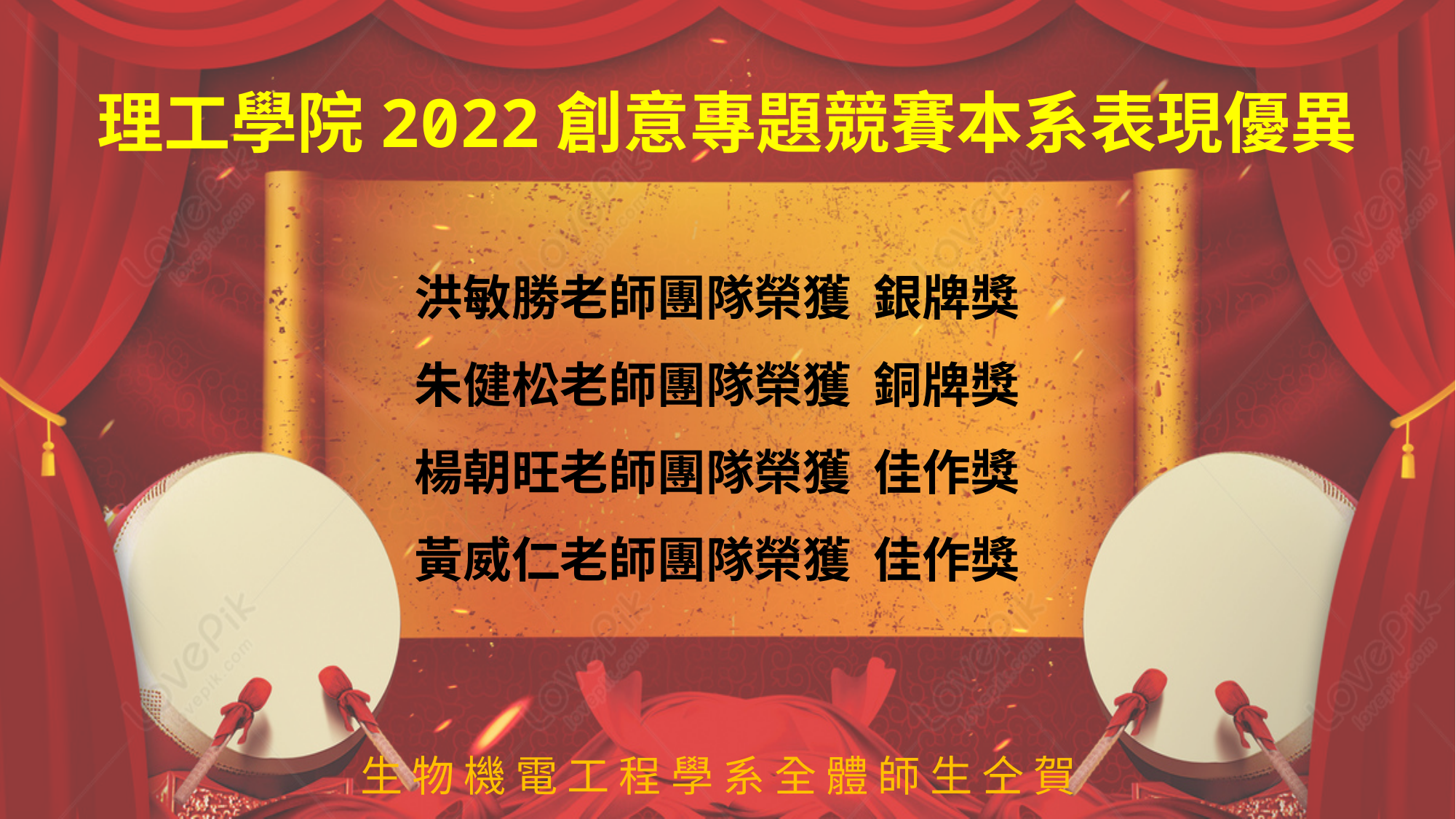

理工學院2022創意專題競賽本系表現優異
洪敏勝老師團隊榮獲  銀牌獎
朱健松老師團隊榮獲  銅牌獎
楊朝旺老師團隊榮獲  佳作獎
黃威仁老師團隊榮獲  佳作獎
生 物 機 電 工 程 學 系 全 體 師 生 仝 賀